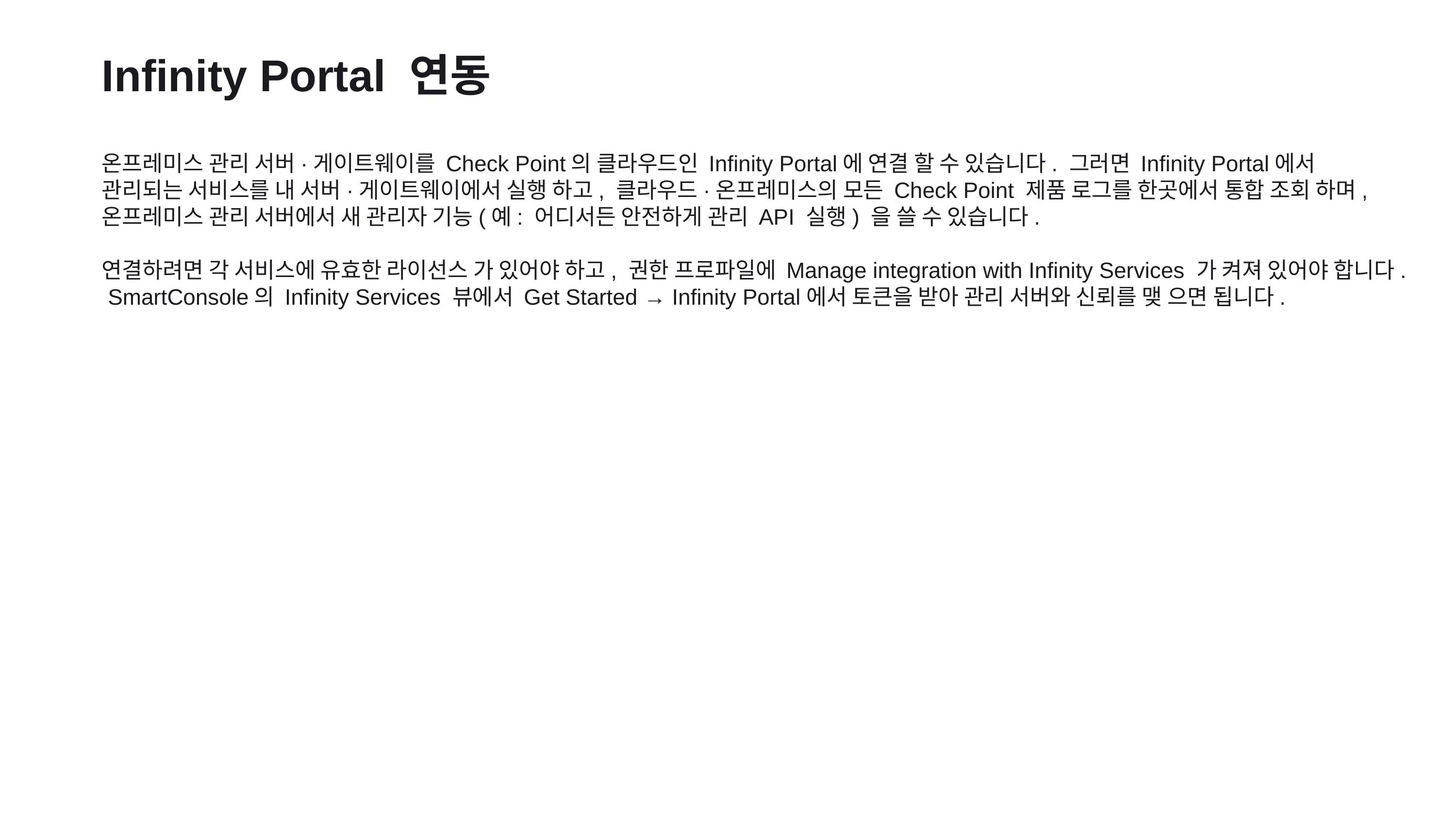

Infinity Portal 연동
온프레미스 관리 서버·게이트웨이를 Check Point의 클라우드인 Infinity Portal에 연결 할 수 있습니다. 그러면 Infinity Portal에서 관리되는 서비스를 내 서버·게이트웨이에서 실행 하고, 클라우드·온프레미스의 모든 Check Point 제품 로그를 한곳에서 통합 조회 하며, 온프레미스 관리 서버에서 새 관리자 기능(예: 어디서든 안전하게 관리 API 실행) 을 쓸 수 있습니다.

연결하려면 각 서비스에 유효한 라이선스 가 있어야 하고, 권한 프로파일에 Manage integration with Infinity Services 가 켜져 있어야 합니다. SmartConsole의 Infinity Services 뷰에서 Get Started → Infinity Portal에서 토큰을 받아 관리 서버와 신뢰를 맺 으면 됩니다.